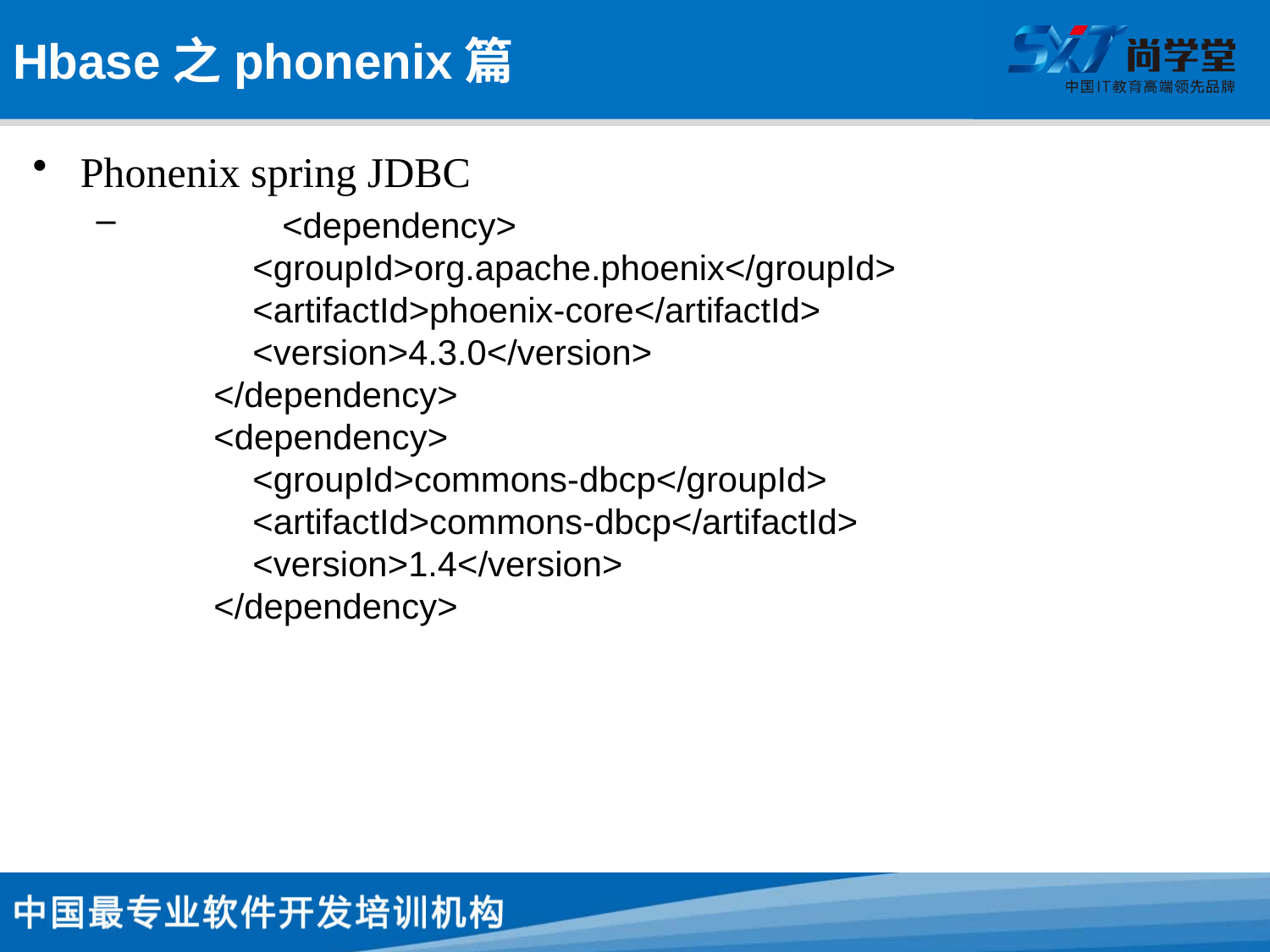

# Hbase之phonenix篇
Phonenix spring JDBC
  	  <dependency>
            <groupId>org.apache.phoenix</groupId>
            <artifactId>phoenix-core</artifactId>
            <version>4.3.0</version>
        </dependency>
        <dependency>
            <groupId>commons-dbcp</groupId>
            <artifactId>commons-dbcp</artifactId>
            <version>1.4</version>
        </dependency>